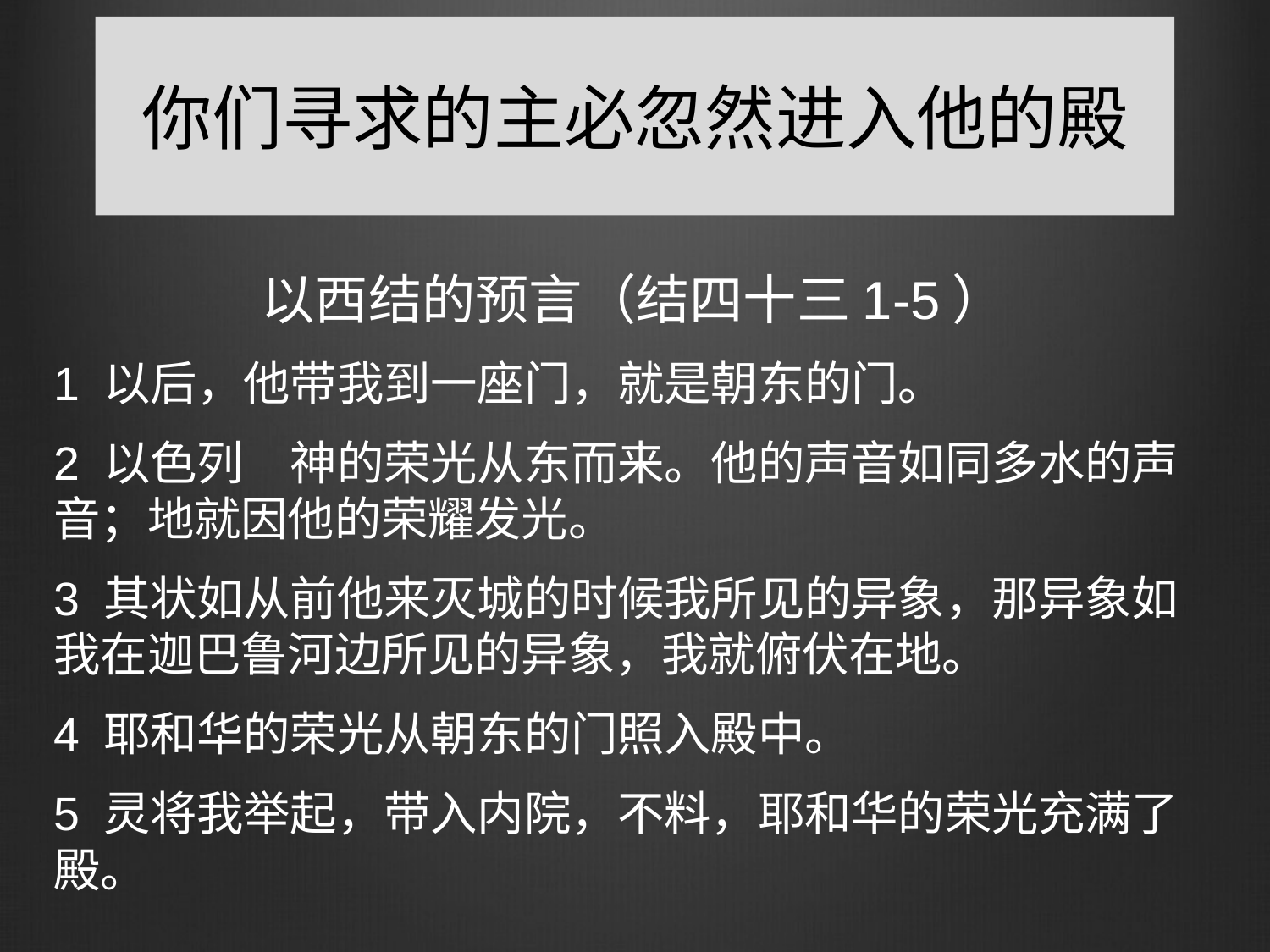

# 你们寻求的主必忽然进入他的殿
以西结的预言（结四十三1-5）
1 以后，他带我到一座门，就是朝东的门。
2 以色列　神的荣光从东而来。他的声音如同多水的声音；地就因他的荣耀发光。
3 其状如从前他来灭城的时候我所见的异象，那异象如我在迦巴鲁河边所见的异象，我就俯伏在地。
4 耶和华的荣光从朝东的门照入殿中。
5 灵将我举起，带入内院，不料，耶和华的荣光充满了殿。